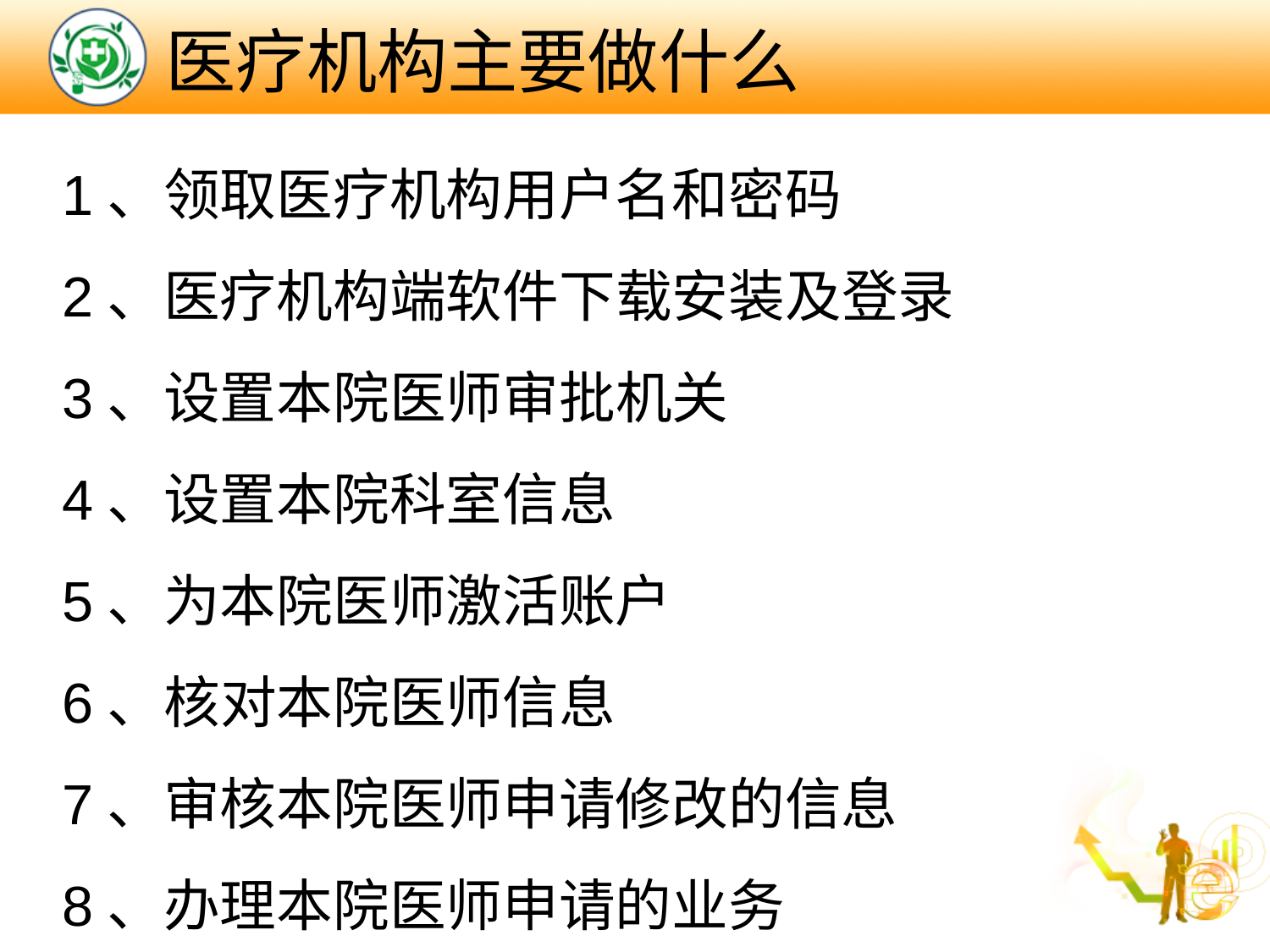

# 医疗机构主要做什么
1、领取医疗机构用户名和密码
2、医疗机构端软件下载安装及登录
3、设置本院医师审批机关
4、设置本院科室信息
5、为本院医师激活账户
6、核对本院医师信息
7、审核本院医师申请修改的信息
8、办理本院医师申请的业务